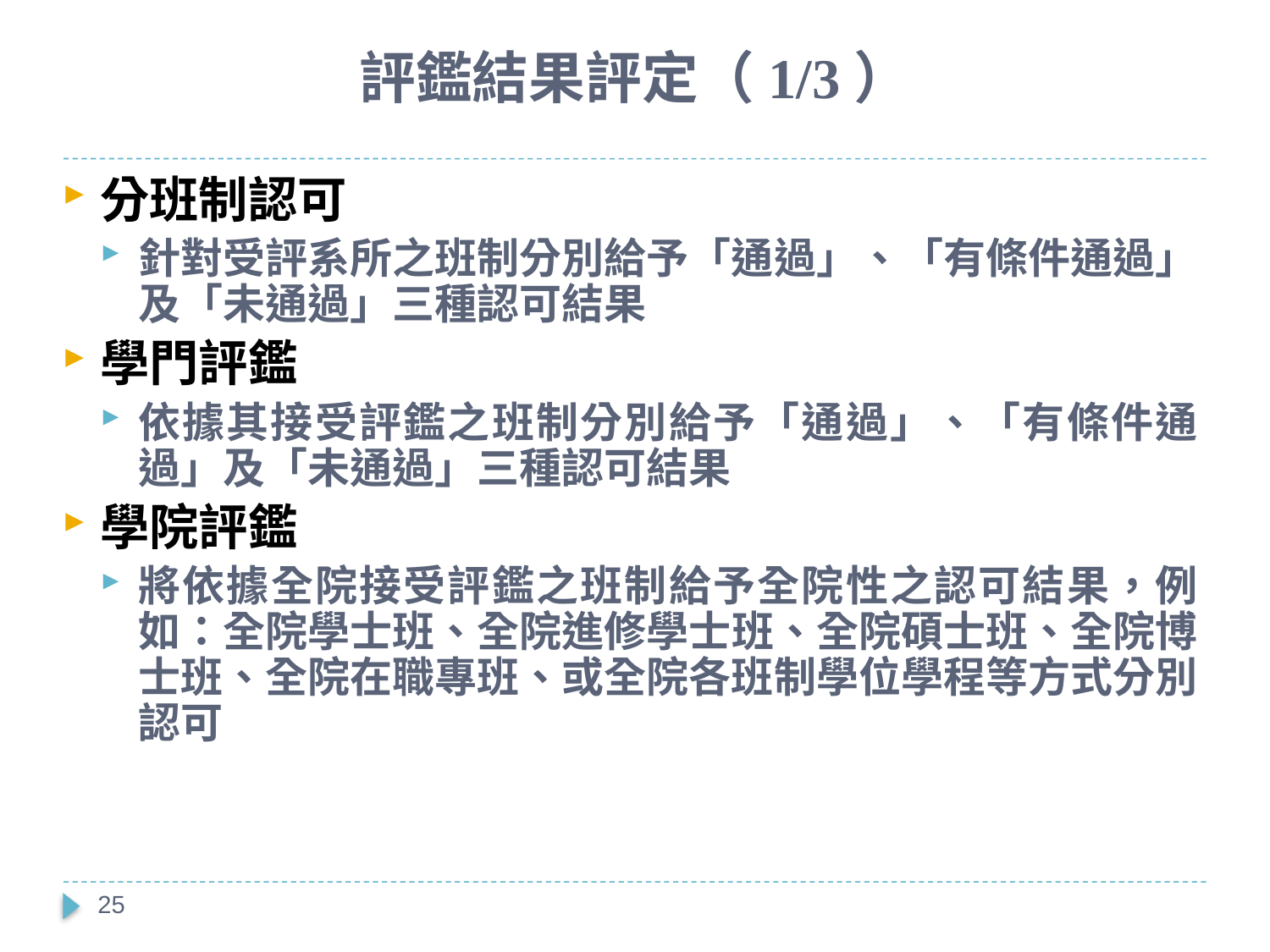

評鑑結果評定（1/3）
分班制認可
針對受評系所之班制分別給予「通過」、「有條件通過」及「未通過」三種認可結果
學門評鑑
依據其接受評鑑之班制分別給予「通過」、「有條件通過」及「未通過」三種認可結果
學院評鑑
將依據全院接受評鑑之班制給予全院性之認可結果，例如：全院學士班、全院進修學士班、全院碩士班、全院博士班、全院在職專班、或全院各班制學位學程等方式分別認可

25